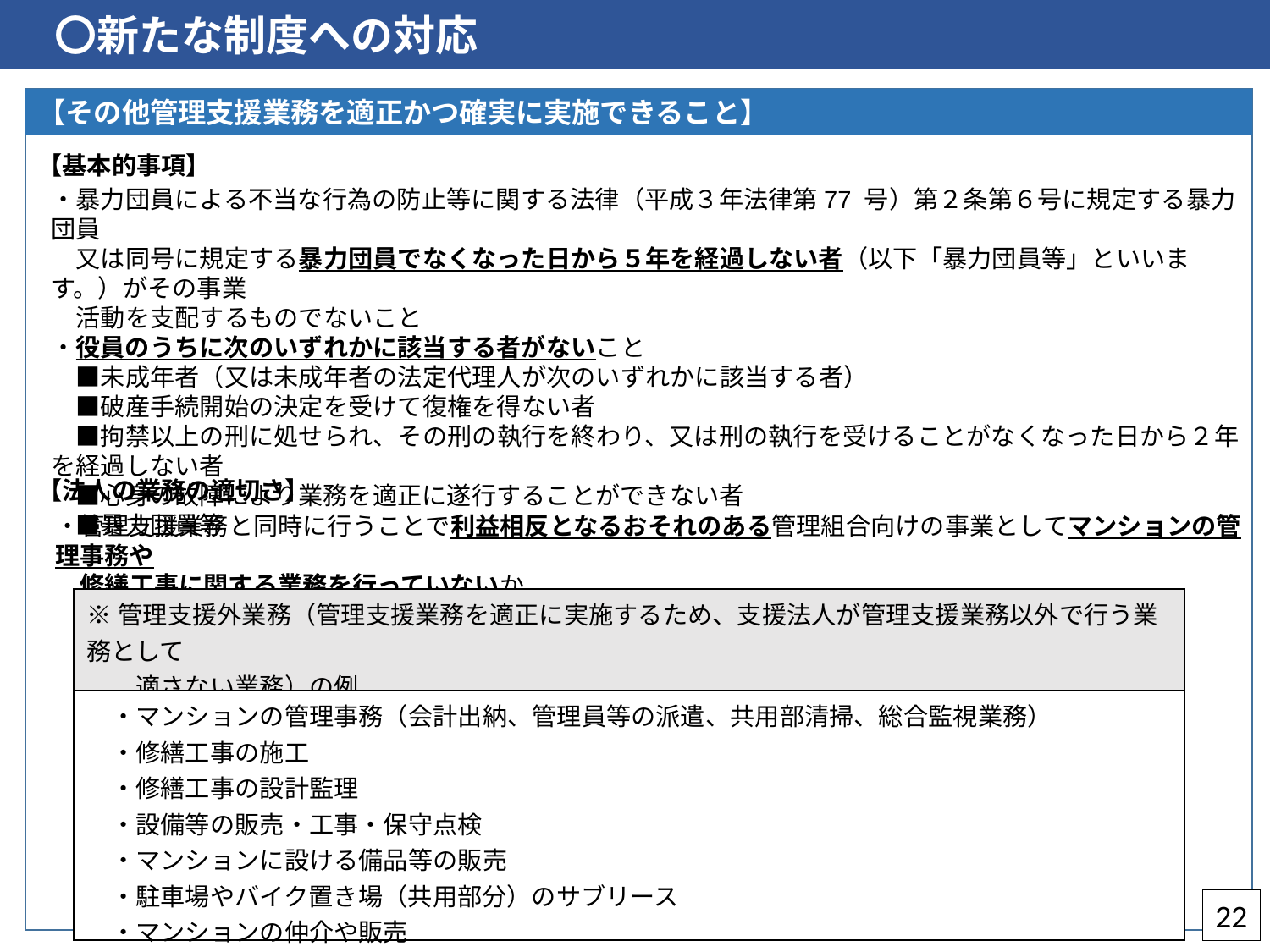

〇新たな制度への対応
【その他管理支援業務を適正かつ確実に実施できること】

【基本的事項】
・暴力団員による不当な行為の防止等に関する法律（平成３年法律第77 号）第２条第６号に規定する暴力団員
　又は同号に規定する暴力団員でなくなった日から５年を経過しない者（以下「暴力団員等」といいます。）がその事業
　活動を支配するものでないこと
・役員のうちに次のいずれかに該当する者がないこと
　■未成年者（又は未成年者の法定代理人が次のいずれかに該当する者）
　■破産手続開始の決定を受けて復権を得ない者
　■拘禁以上の刑に処せられ、その刑の執行を終わり、又は刑の執行を受けることがなくなった日から２年を経過しない者
　■心身の故障により業務を適正に遂行することができない者
　■暴力団員等
【法人の業務の適切さ】
・管理支援業務と同時に行うことで利益相反となるおそれのある管理組合向けの事業としてマンションの管理事務や
　修繕工事に関する業務を行っていないか
| ※管理支援外業務（管理支援業務を適正に実施するため、支援法人が管理支援業務以外で行う業務として 　　適さない業務）の例 |
| --- |
| ・マンションの管理事務（会計出納、管理員等の派遣、共用部清掃、総合監視業務） 　・修繕工事の施工 　・修繕工事の設計監理 　・設備等の販売・工事・保守点検 　・マンションに設ける備品等の販売 　・駐車場やバイク置き場（共用部分）のサブリース 　・マンションの仲介や販売 　・その他区分所有者に対する営業・サービスを提供する業務 |
22